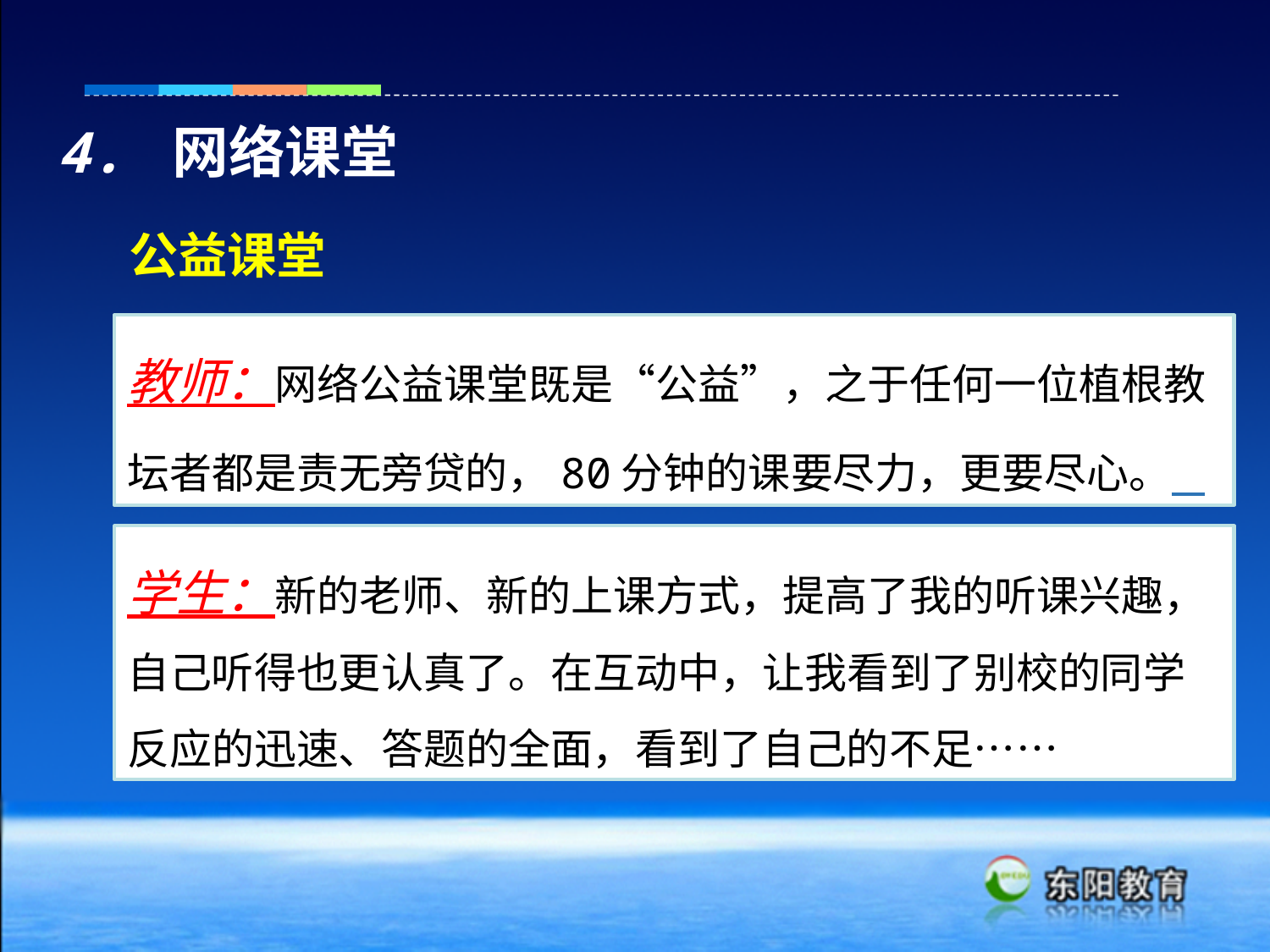

4. 网络课堂
公益课堂
教师：网络公益课堂既是“公益”，之于任何一位植根教坛者都是责无旁贷的，80分钟的课要尽力，更要尽心。
学生：新的老师、新的上课方式，提高了我的听课兴趣，自己听得也更认真了。在互动中，让我看到了别校的同学反应的迅速、答题的全面，看到了自己的不足……